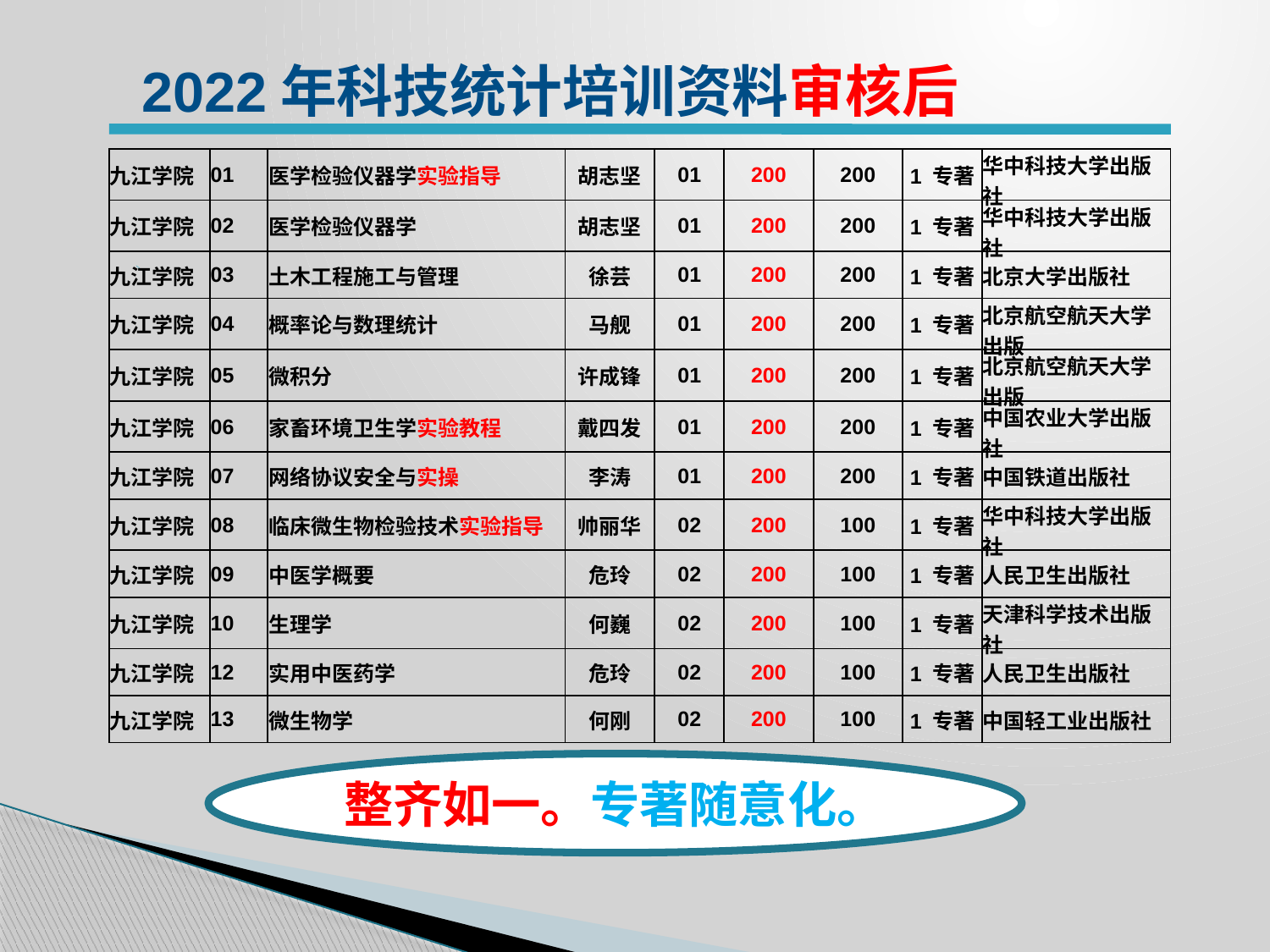

2022年科技统计培训资料审核后
| 九江学院 | 01 | 医学检验仪器学实验指导 | 胡志坚 | 01 | 200 | 200 | 1 专著 | 华中科技大学出版社 |
| --- | --- | --- | --- | --- | --- | --- | --- | --- |
| 九江学院 | 02 | 医学检验仪器学 | 胡志坚 | 01 | 200 | 200 | 1 专著 | 华中科技大学出版社 |
| 九江学院 | 03 | 土木工程施工与管理 | 徐芸 | 01 | 200 | 200 | 1 专著 | 北京大学出版社 |
| 九江学院 | 04 | 概率论与数理统计 | 马舰 | 01 | 200 | 200 | 1 专著 | 北京航空航天大学出版 |
| 九江学院 | 05 | 微积分 | 许成锋 | 01 | 200 | 200 | 1 专著 | 北京航空航天大学出版 |
| 九江学院 | 06 | 家畜环境卫生学实验教程 | 戴四发 | 01 | 200 | 200 | 1 专著 | 中国农业大学出版社 |
| 九江学院 | 07 | 网络协议安全与实操 | 李涛 | 01 | 200 | 200 | 1 专著 | 中国铁道出版社 |
| 九江学院 | 08 | 临床微生物检验技术实验指导 | 帅丽华 | 02 | 200 | 100 | 1 专著 | 华中科技大学出版社 |
| 九江学院 | 09 | 中医学概要 | 危玲 | 02 | 200 | 100 | 1 专著 | 人民卫生出版社 |
| 九江学院 | 10 | 生理学 | 何巍 | 02 | 200 | 100 | 1 专著 | 天津科学技术出版社 |
| 九江学院 | 12 | 实用中医药学 | 危玲 | 02 | 200 | 100 | 1 专著 | 人民卫生出版社 |
| 九江学院 | 13 | 微生物学 | 何刚 | 02 | 200 | 100 | 1 专著 | 中国轻工业出版社 |
整齐如一。专著随意化。